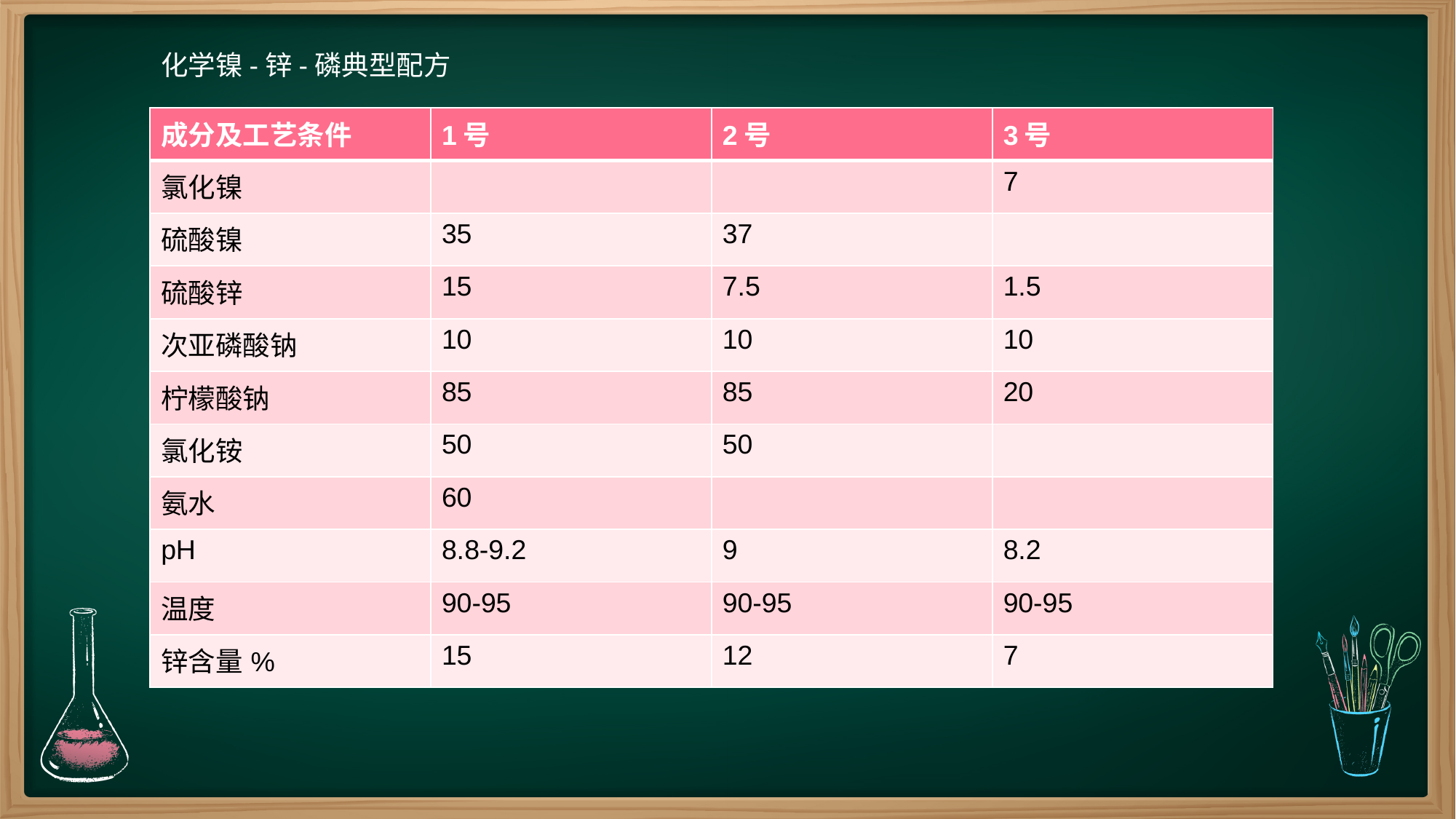

化学镍-锌-磷典型配方
| 成分及工艺条件 | 1号 | 2号 | 3号 |
| --- | --- | --- | --- |
| 氯化镍 |  |  | 7 |
| 硫酸镍 | 35 | 37 |  |
| 硫酸锌 | 15 | 7.5 | 1.5 |
| 次亚磷酸钠 | 10 | 10 | 10 |
| 柠檬酸钠 | 85 | 85 | 20 |
| 氯化铵 | 50 | 50 |  |
| 氨水 | 60 |  |  |
| pH | 8.8-9.2 | 9 | 8.2 |
| 温度 | 90-95 | 90-95 | 90-95 |
| 锌含量% | 15 | 12 | 7 |